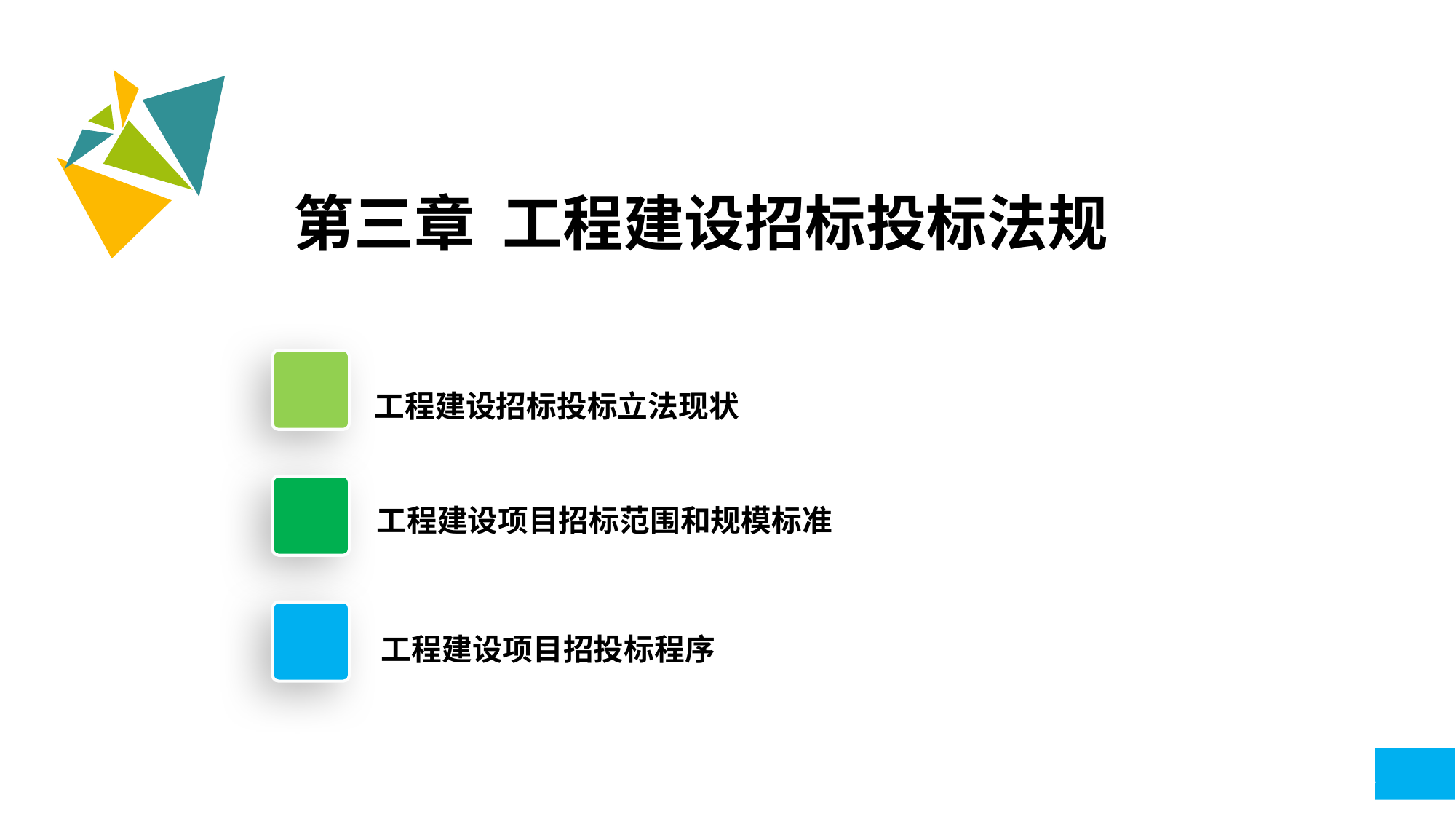

第三章  工程建设招标投标法规
工程建设招标投标立法现状

工程建设项目招标范围和规模标准
工程建设项目招投标程序